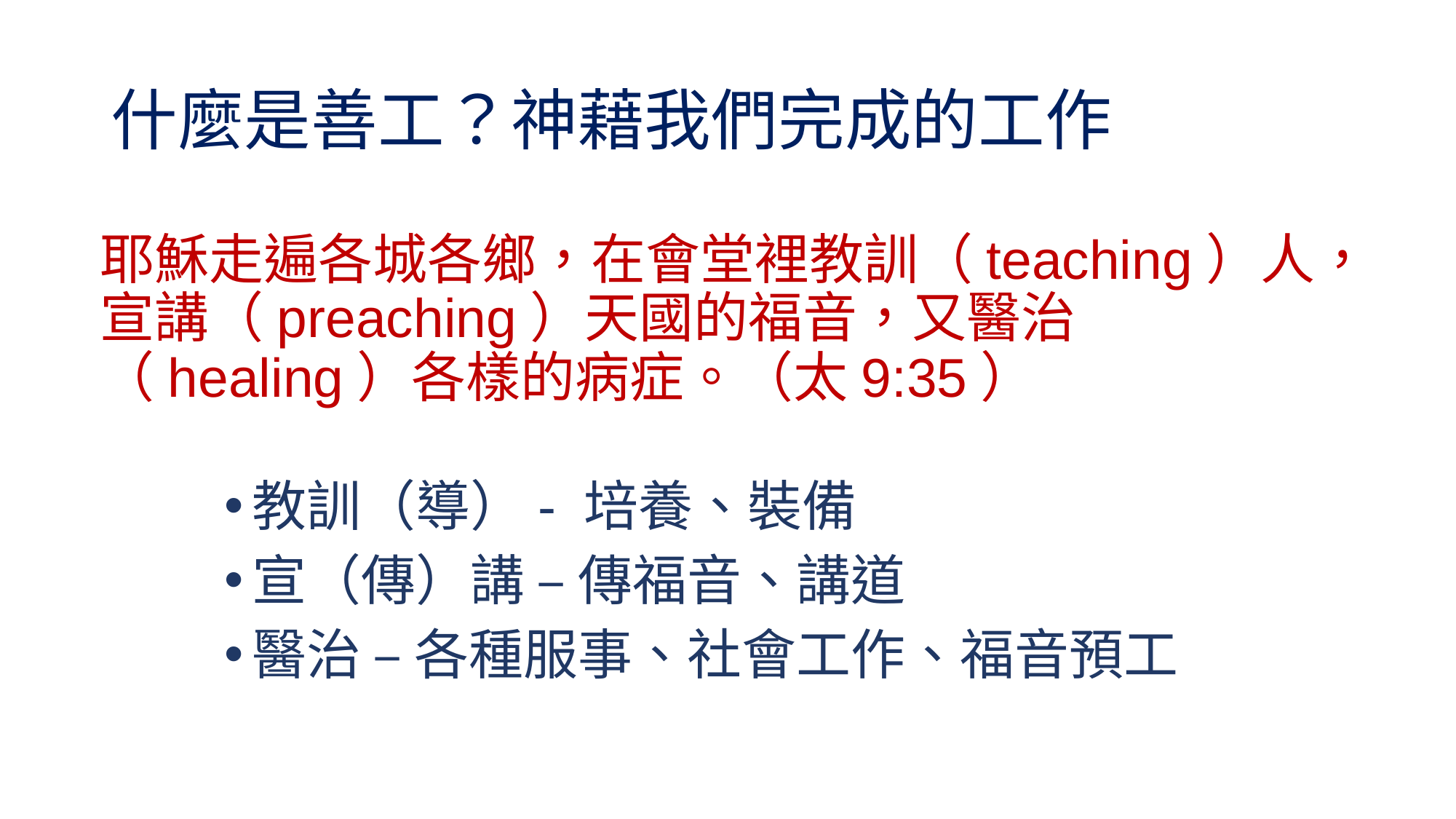

# 什麼是善工？神藉我們完成的工作
耶穌走遍各城各鄉，在會堂裡教訓（teaching）人，宣講（preaching）天國的福音，又醫治（healing）各樣的病症。（太9:35）
教訓（導）- 培養、裝備
宣（傳）講 – 傳福音、講道
醫治 – 各種服事、社會工作、福音預工